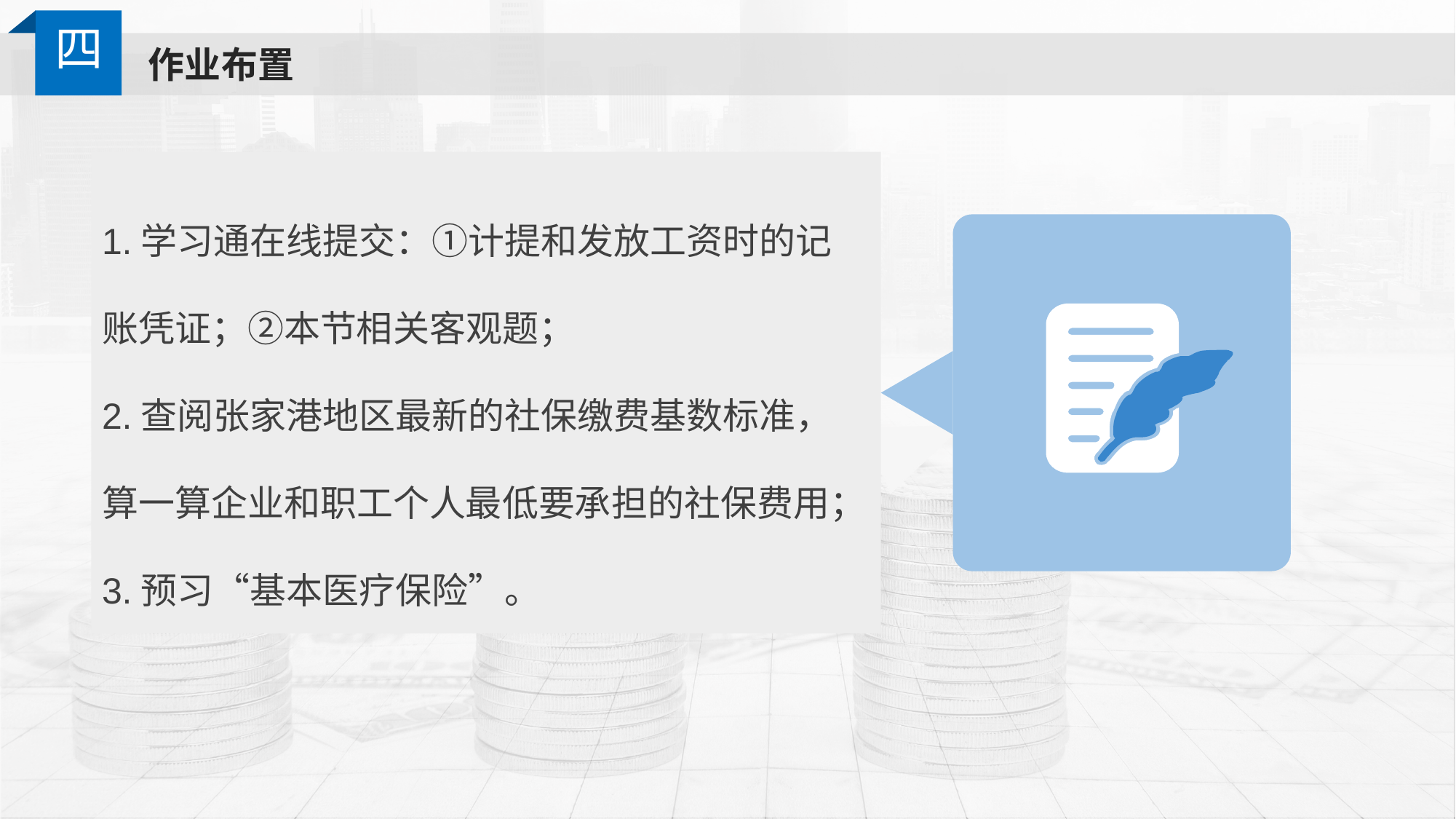

四
作业布置
1.学习通在线提交：①计提和发放工资时的记账凭证；②本节相关客观题；
2.查阅张家港地区最新的社保缴费基数标准，算一算企业和职工个人最低要承担的社保费用；
3.预习“基本医疗保险”。